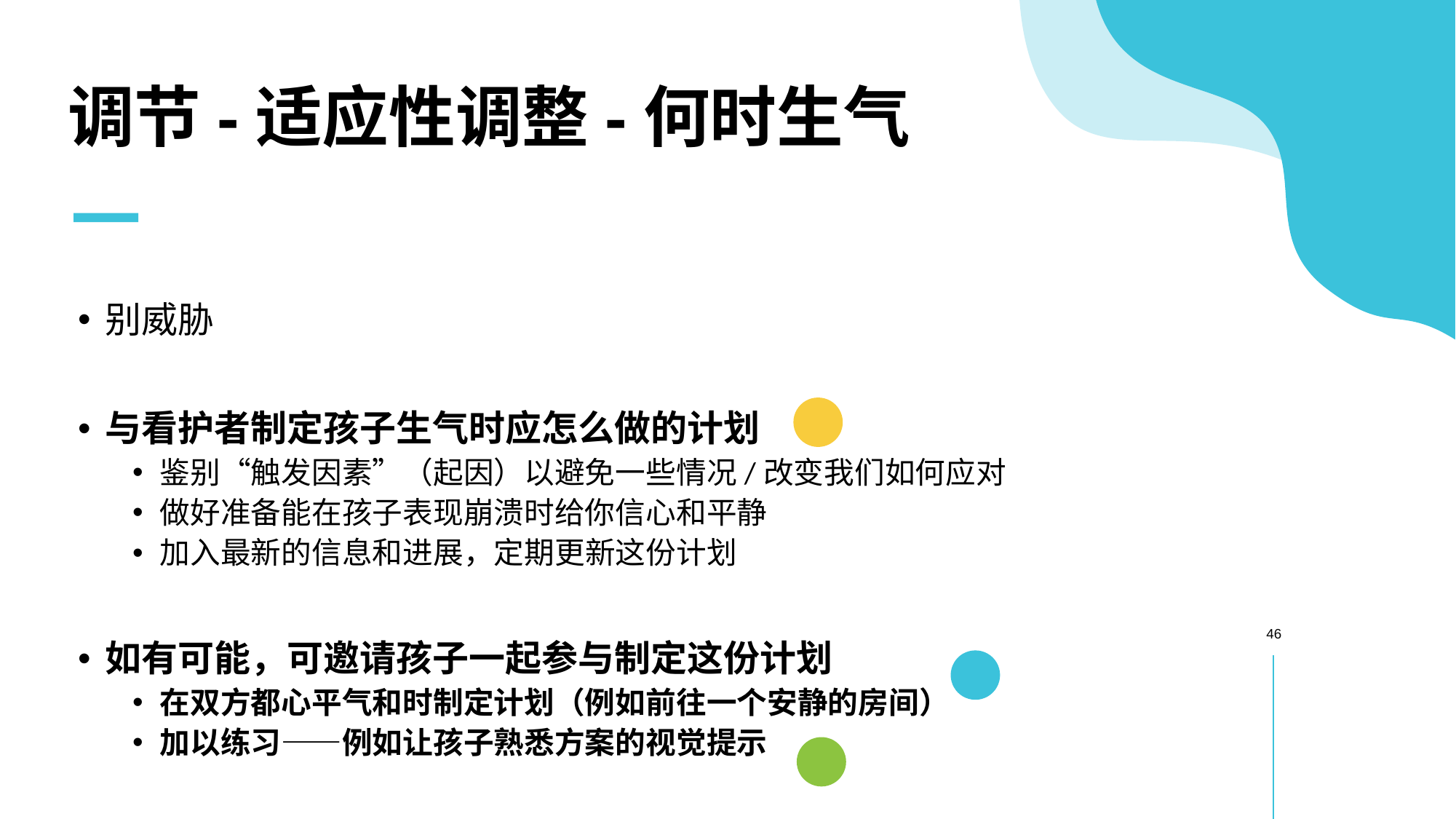

# 调节-适应性调整-何时生气

别威胁

与看护者制定孩子生气时应怎么做的计划
鉴别“触发因素”（起因）以避免一些情况/改变我们如何应对
做好准备能在孩子表现崩溃时给你信心和平静
加入最新的信息和进展，定期更新这份计划

如有可能，可邀请孩子一起参与制定这份计划
在双方都心平气和时制定计划（例如前往一个安静的房间）
加以练习——例如让孩子熟悉方案的视觉提示

46